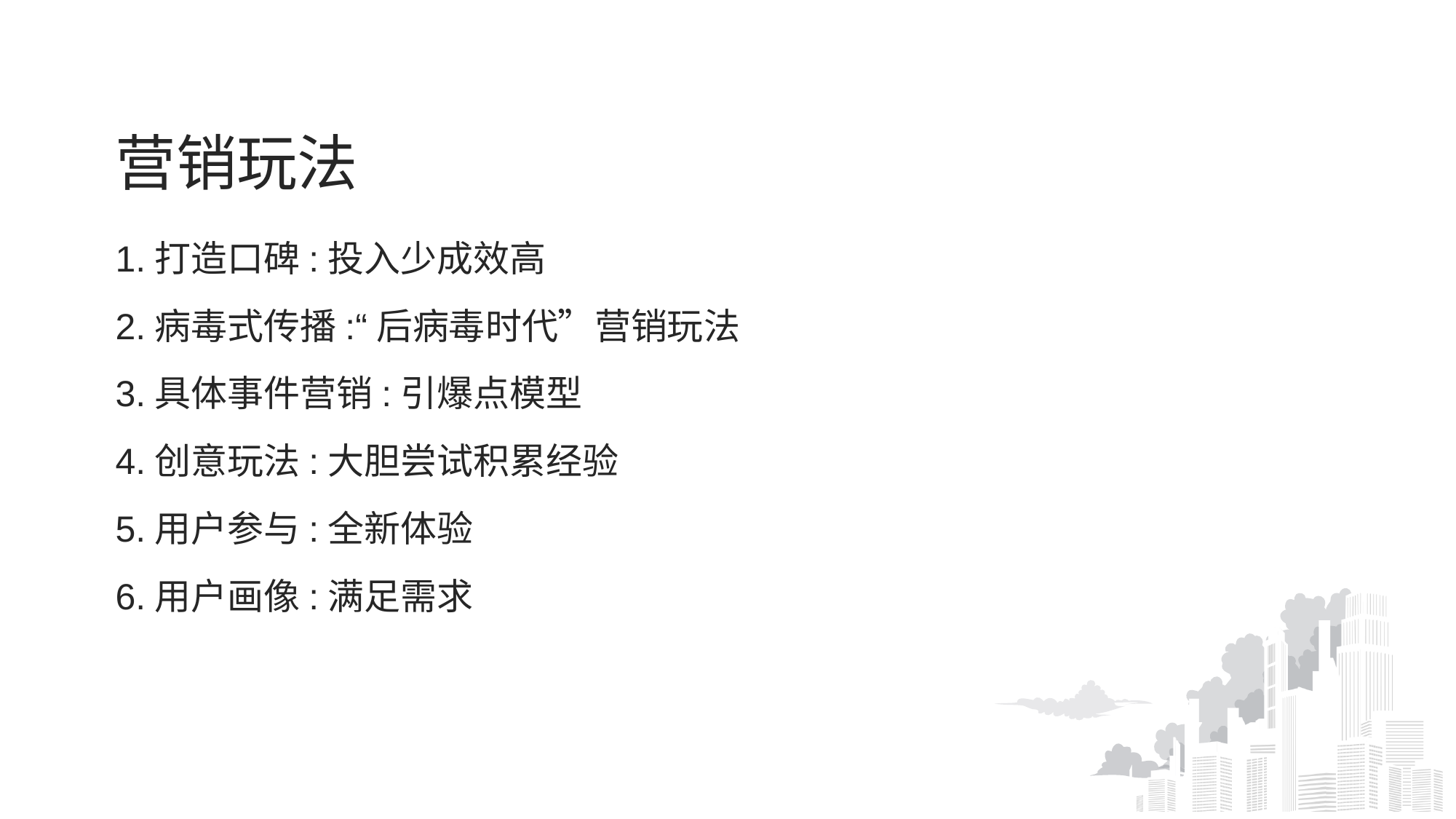

# 营销玩法
1.打造口碑:投入少成效高
2.病毒式传播:“后病毒时代”营销玩法
3.具体事件营销:引爆点模型
4.创意玩法:大胆尝试积累经验
5.用户参与:全新体验
6.用户画像:满足需求